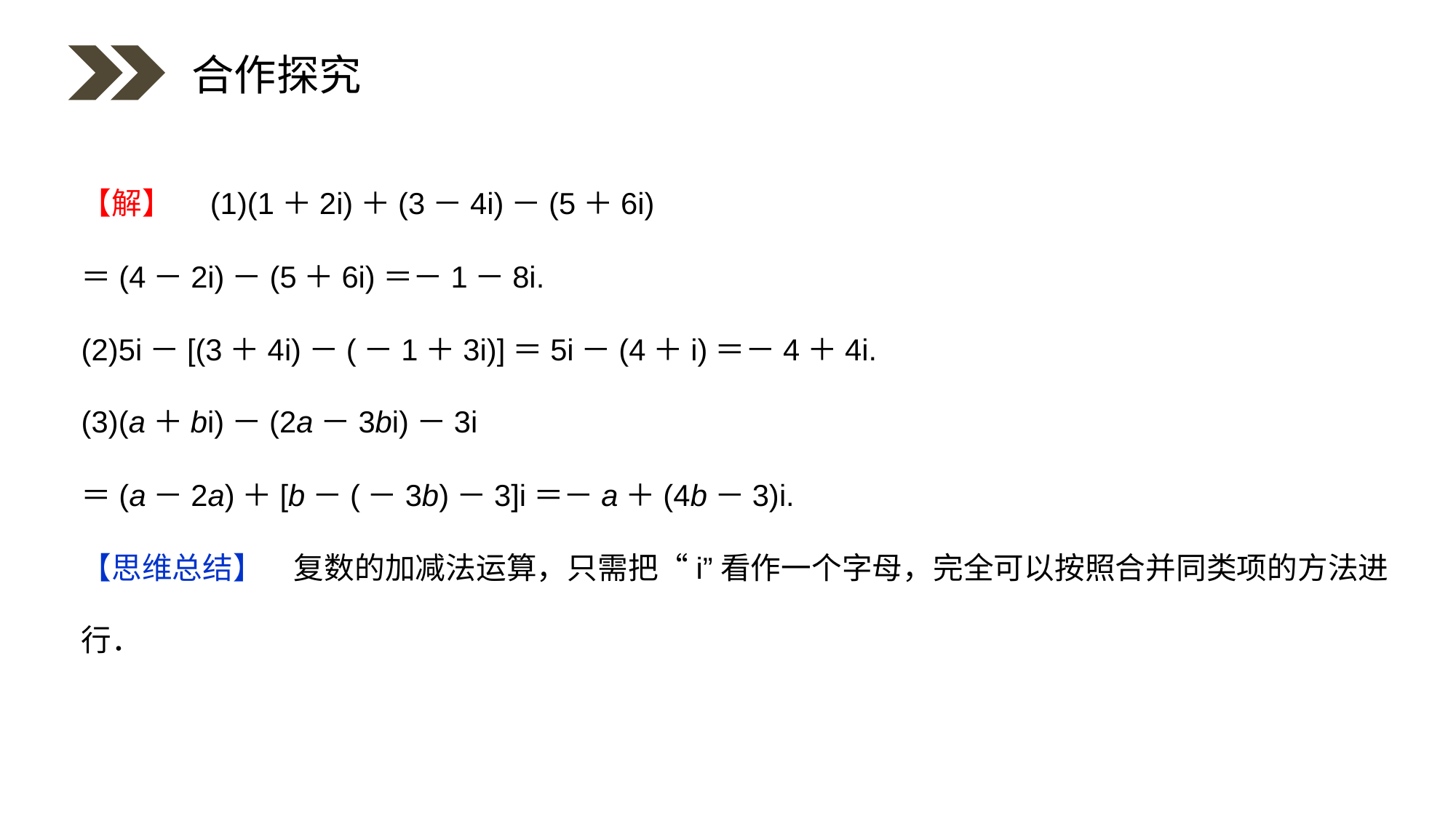

合作探究
【解】　(1)(1＋2i)＋(3－4i)－(5＋6i)
＝(4－2i)－(5＋6i)＝－1－8i.
(2)5i－[(3＋4i)－(－1＋3i)]＝5i－(4＋i)＝－4＋4i.
(3)(a＋bi)－(2a－3bi)－3i
＝(a－2a)＋[b－(－3b)－3]i＝－a＋(4b－3)i.
【思维总结】　复数的加减法运算，只需把“i”看作一个字母，完全可以按照合并同类项的方法进行．